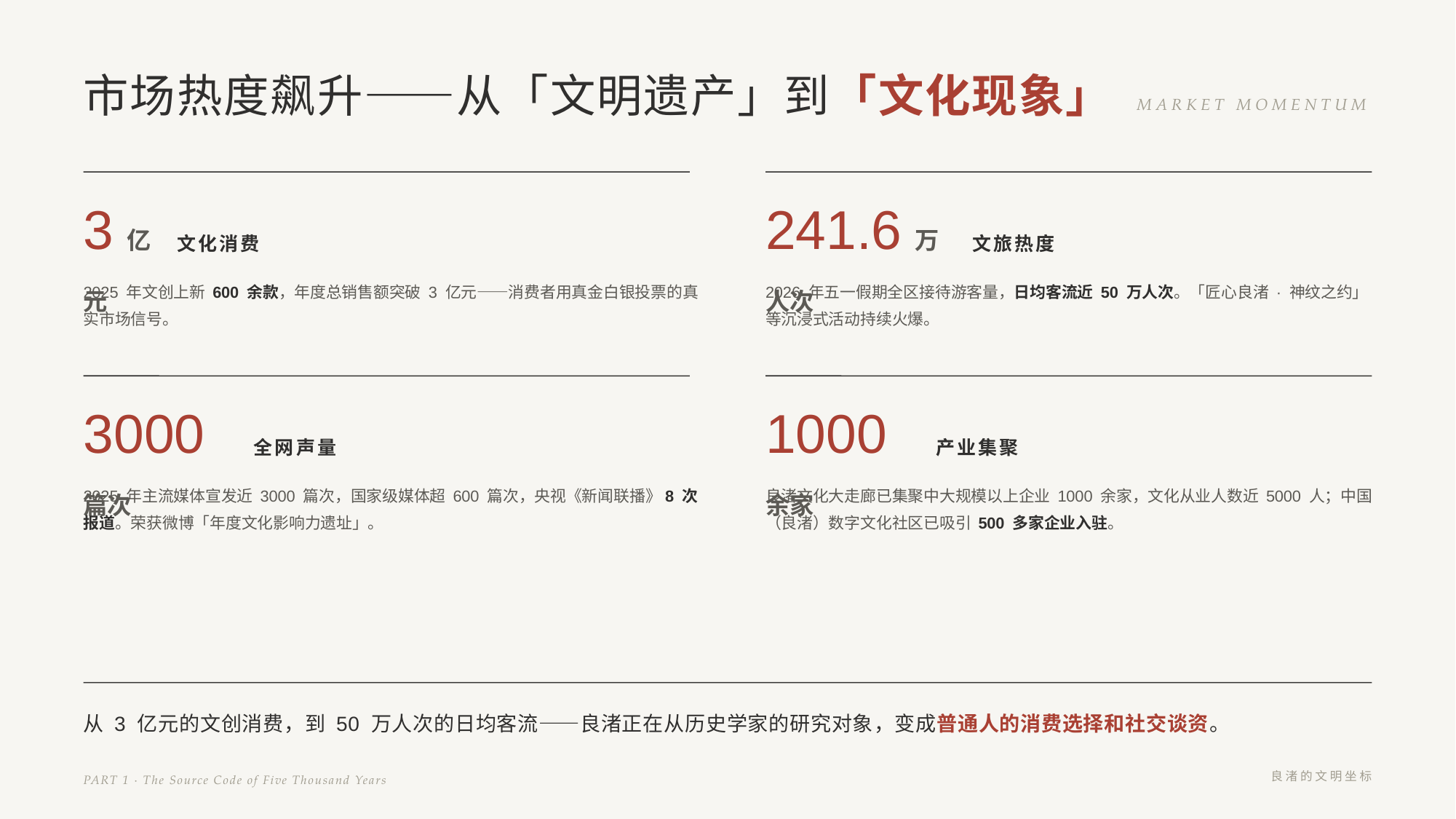

市场热度飙升——从「文明遗产」到「文化现象」
MARKET MOMENTUM

3亿元
241.6万人次
文化消费
文旅热度
2025 年文创上新 600 余款，年度总销售额突破 3 亿元——消费者用真金白银投票的真实市场信号。
2026 年五一假期全区接待游客量，日均客流近 50 万人次。「匠心良渚 · 神纹之约」等沉浸式活动持续火爆。

3000篇次
1000余家
全网声量
产业集聚
2025 年主流媒体宣发近 3000 篇次，国家级媒体超 600 篇次，央视《新闻联播》8 次报道。荣获微博「年度文化影响力遗址」。
良渚文化大走廊已集聚中大规模以上企业 1000 余家，文化从业人数近 5000 人；中国（良渚）数字文化社区已吸引 500 多家企业入驻。

从 3 亿元的文创消费，到 50 万人次的日均客流——良渚正在从历史学家的研究对象，变成普通人的消费选择和社交谈资。
良渚的文明坐标
PART 1 · The Source Code of Five Thousand Years